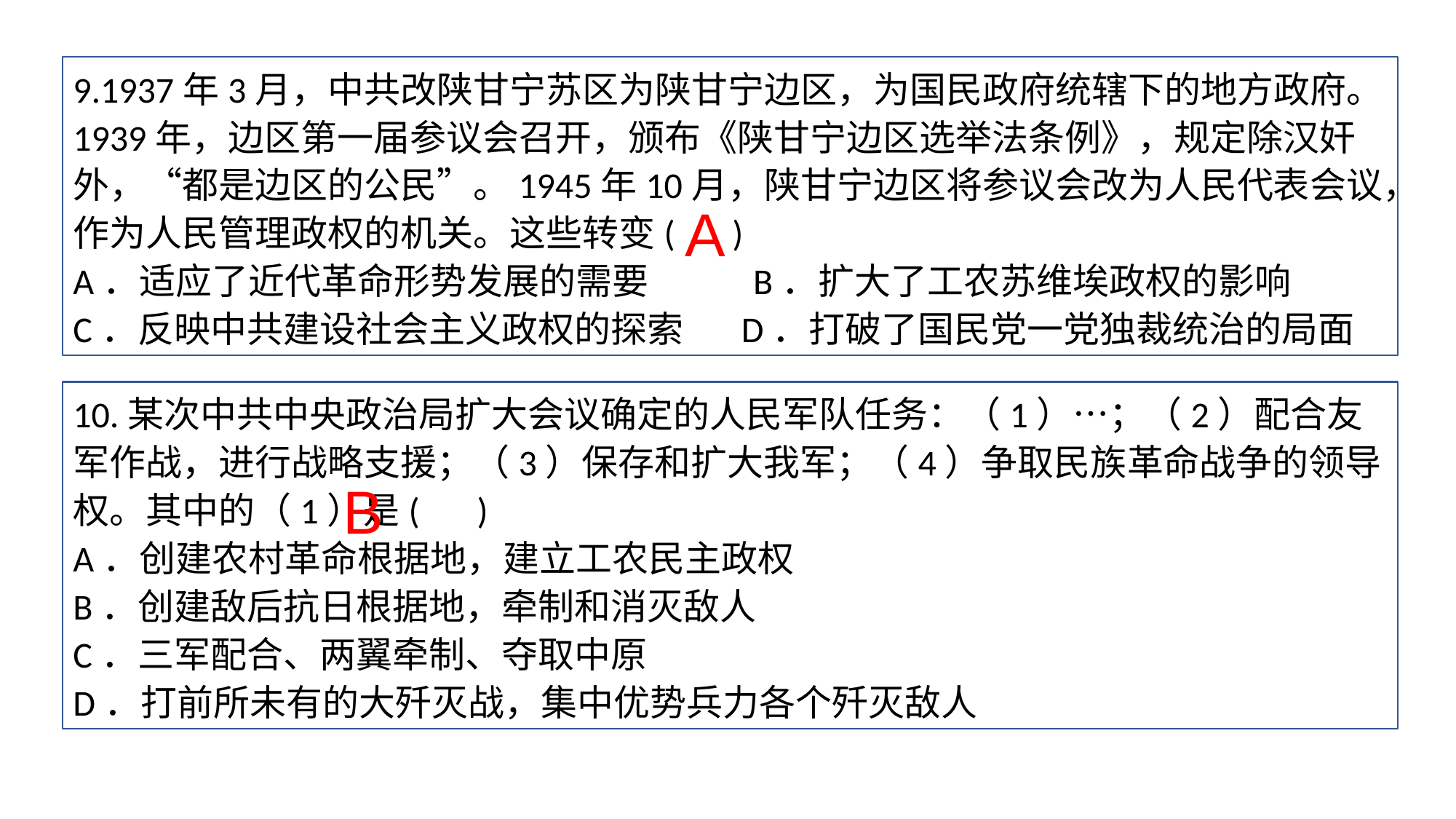

9.1937年3月，中共改陕甘宁苏区为陕甘宁边区，为国民政府统辖下的地方政府。1939年，边区第一届参议会召开，颁布《陕甘宁边区选举法条例》，规定除汉奸外，“都是边区的公民”。1945年10月，陕甘宁边区将参议会改为人民代表会议，作为人民管理政权的机关。这些转变(       )
A．适应了近代革命形势发展的需要	  B．扩大了工农苏维埃政权的影响
C．反映中共建设社会主义政权的探索      D．打破了国民党一党独裁统治的局面
A
10.某次中共中央政治局扩大会议确定的人民军队任务：（1）…；（2）配合友军作战，进行战略支援；（3）保存和扩大我军；（4）争取民族革命战争的领导权。其中的（1）是(       )
A．创建农村革命根据地，建立工农民主政权
B．创建敌后抗日根据地，牵制和消灭敌人
C．三军配合、两翼牵制、夺取中原
D．打前所未有的大歼灭战，集中优势兵力各个歼灭敌人
B